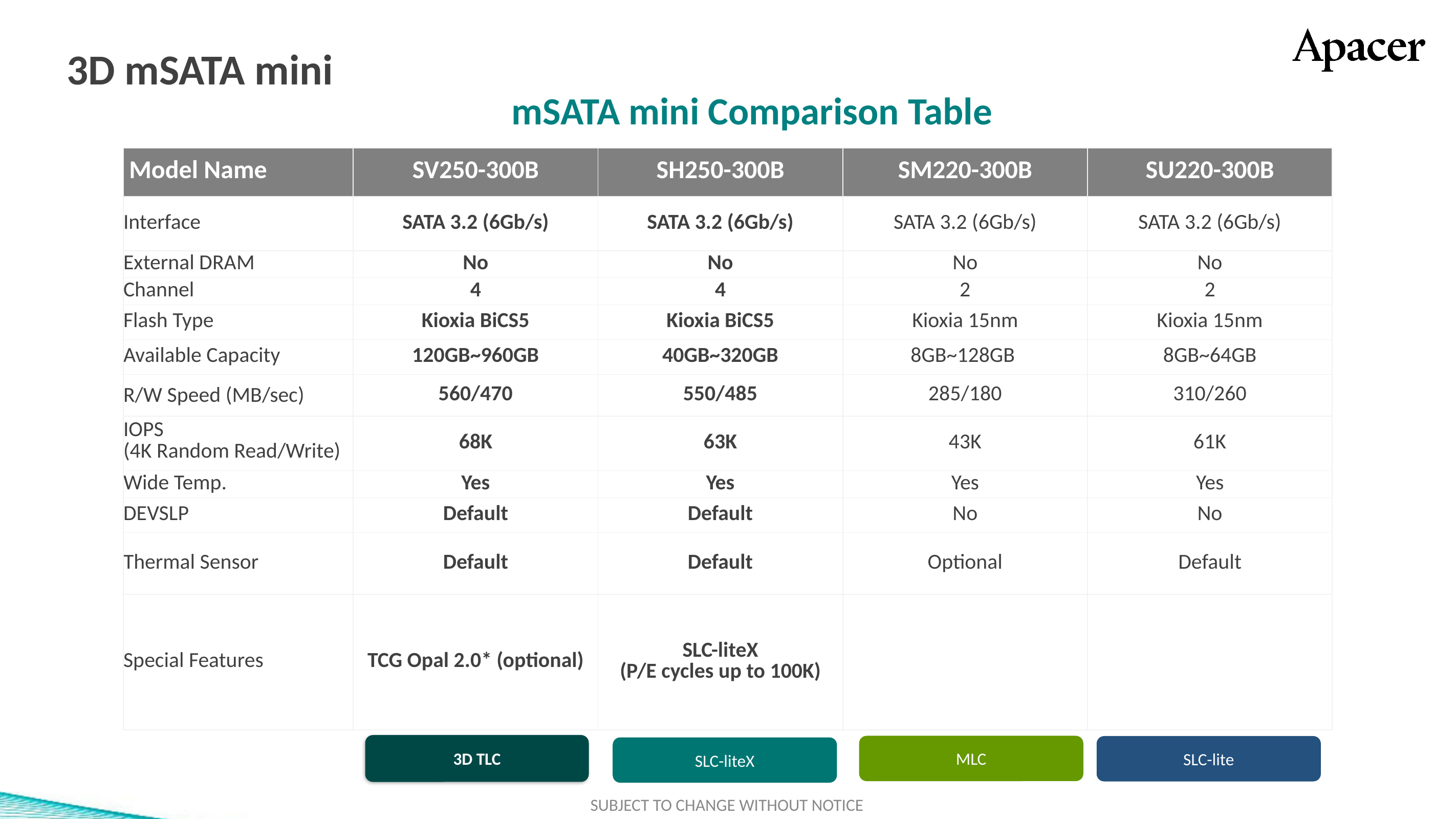

# 3D mSATA mini
mSATA mini Comparison Table
| Model Name | SV250-300B | SH250-300B | SM220-300B | SU220-300B |
| --- | --- | --- | --- | --- |
| Interface | SATA 3.2 (6Gb/s) | SATA 3.2 (6Gb/s) | SATA 3.2 (6Gb/s) | SATA 3.2 (6Gb/s) |
| External DRAM | No | No | No | No |
| Channel | 4 | 4 | 2 | 2 |
| Flash Type | Kioxia BiCS5 | Kioxia BiCS5 | Kioxia 15nm | Kioxia 15nm |
| Available Capacity | 120GB~960GB | 40GB~320GB | 8GB~128GB | 8GB~64GB |
| R/W Speed (MB/sec) | 560/470 | 550/485 | 285/180 | 310/260 |
| IOPS (4K Random Read/Write) | 68K | 63K | 43K | 61K |
| Wide Temp. | Yes | Yes | Yes | Yes |
| DEVSLP | Default | Default | No | No |
| Thermal Sensor | Default | Default | Optional | Default |
| Special Features | TCG Opal 2.0\* (optional) | SLC-liteX (P/E cycles up to 100K) |  |  |
標準色
附屬
配色
3D TLC
2D MLC
SLC-lite
SLC
類工

SLC-liteX

3D TLC
MLC
SLC-lite
SLC-liteX